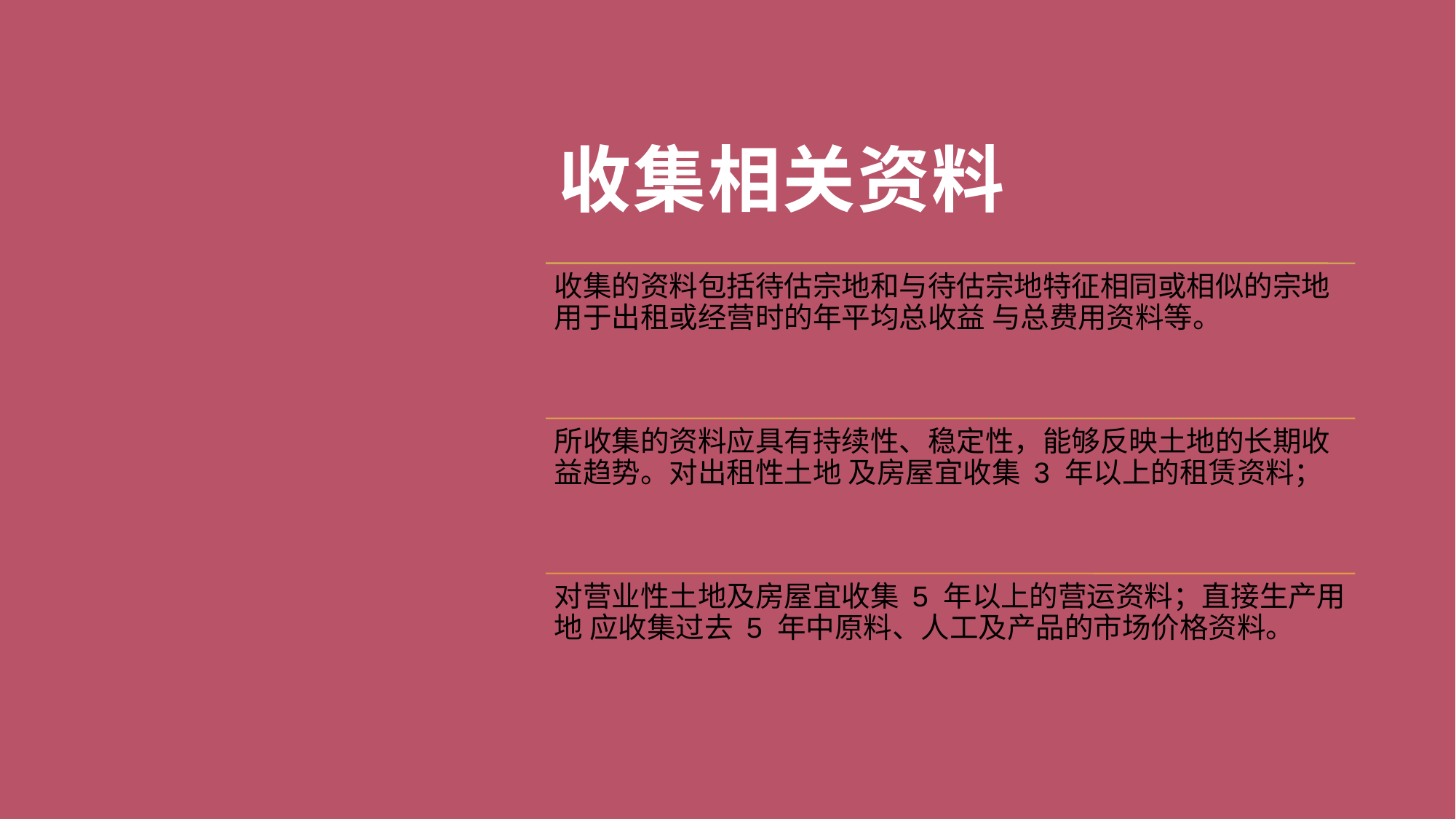

收集相关资料
收集的资料包括待估宗地和与待估宗地特征相同或相似的宗地用于出租或经营时的年平均总收益 与总费用资料等。
所收集的资料应具有持续性、稳定性，能够反映土地的长期收益趋势。对出租性土地 及房屋宜收集 3 年以上的租赁资料；
对营业性土地及房屋宜收集 5 年以上的营运资料；直接生产用地 应收集过去 5 年中原料、人工及产品的市场价格资料。